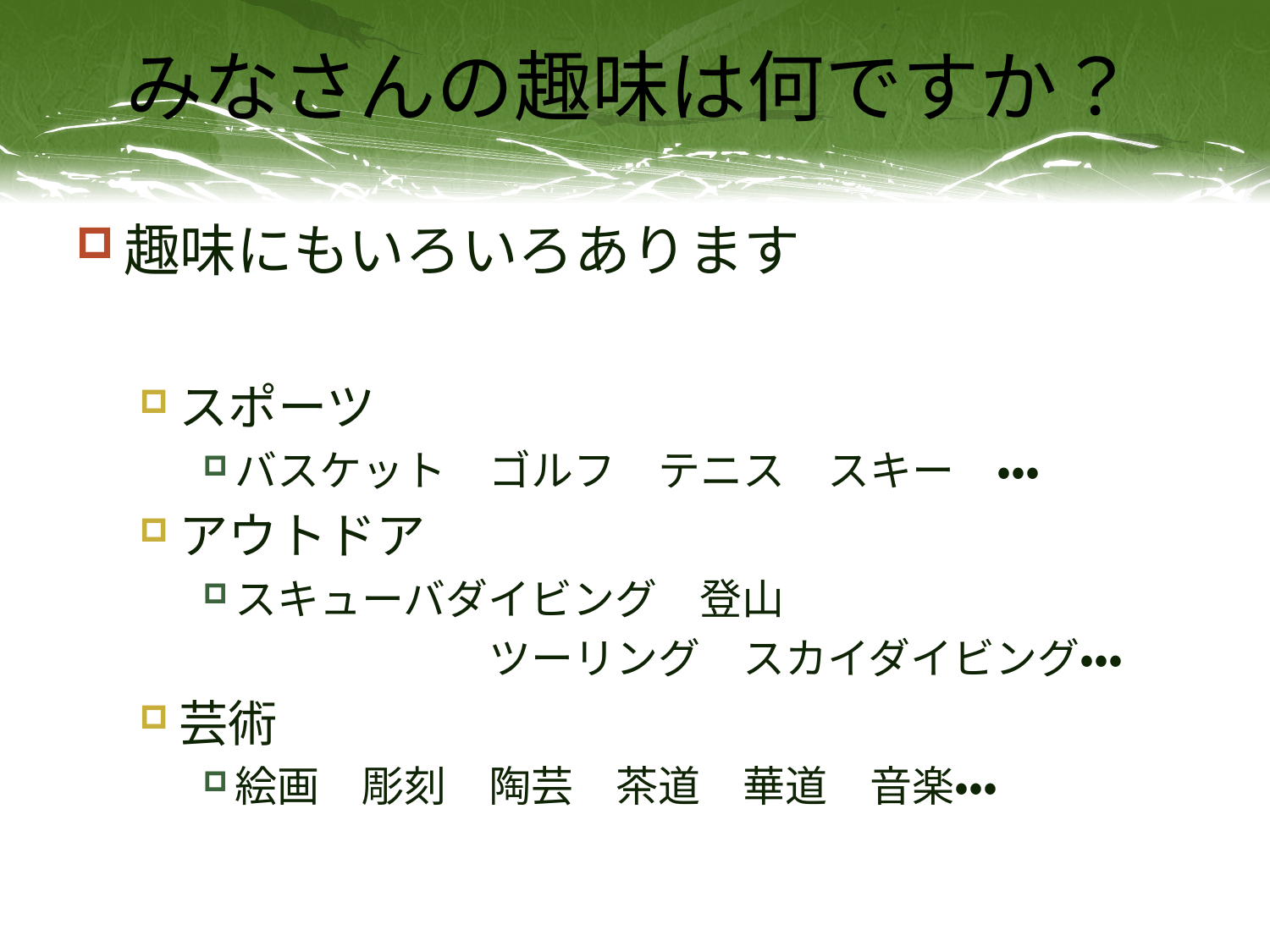

# みなさんの趣味は何ですか？
趣味にもいろいろあります

スポーツ
バスケット　ゴルフ　テニス　スキー　・・・
アウトドア
スキューバダイビング　登山
			ツーリング　スカイダイビング・・・
芸術
絵画　彫刻　陶芸　茶道　華道　音楽・・・